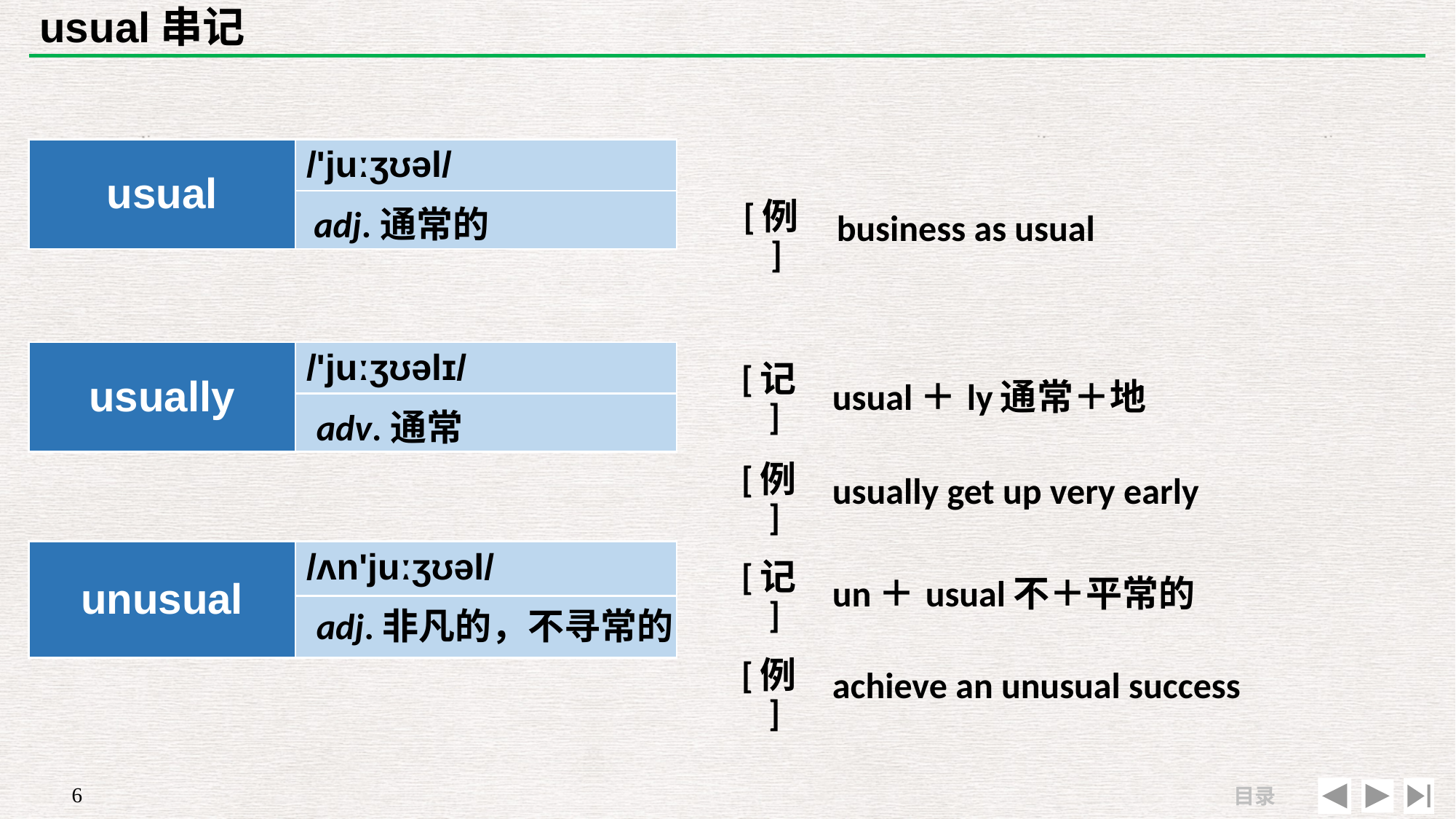

# usual串记

|  |  |
| --- | --- |
| [例] | business as usual |
| usual | /'juːʒʊəl/ |
| --- | --- |
|  |  |
adj.通常的
| usually | /'juːʒʊəlɪ/ |
| --- | --- |
|  |  |
| [记] | usual＋ly通常＋地 |
| --- | --- |
| [例] | usually get up very early |
adv.通常
| unusual | /ʌn'juːʒʊəl/ |
| --- | --- |
|  |  |
| [记] | un＋usual不＋平常的 |
| --- | --- |
| [例] | achieve an unusual success |
adj.非凡的，不寻常的